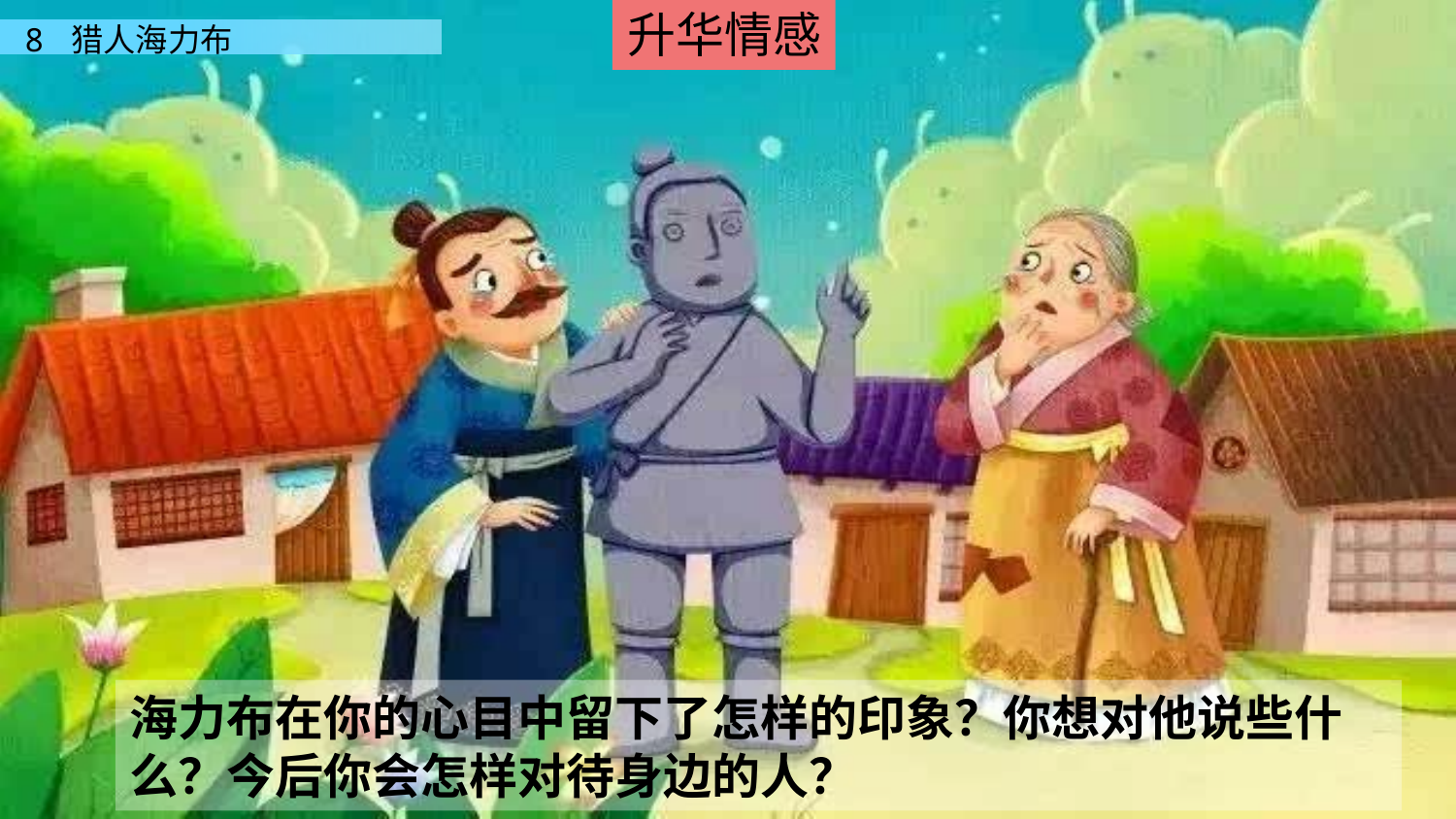

升华情感
海力布在你的心目中留下了怎样的印象？你想对他说些什么？今后你会怎样对待身边的人？